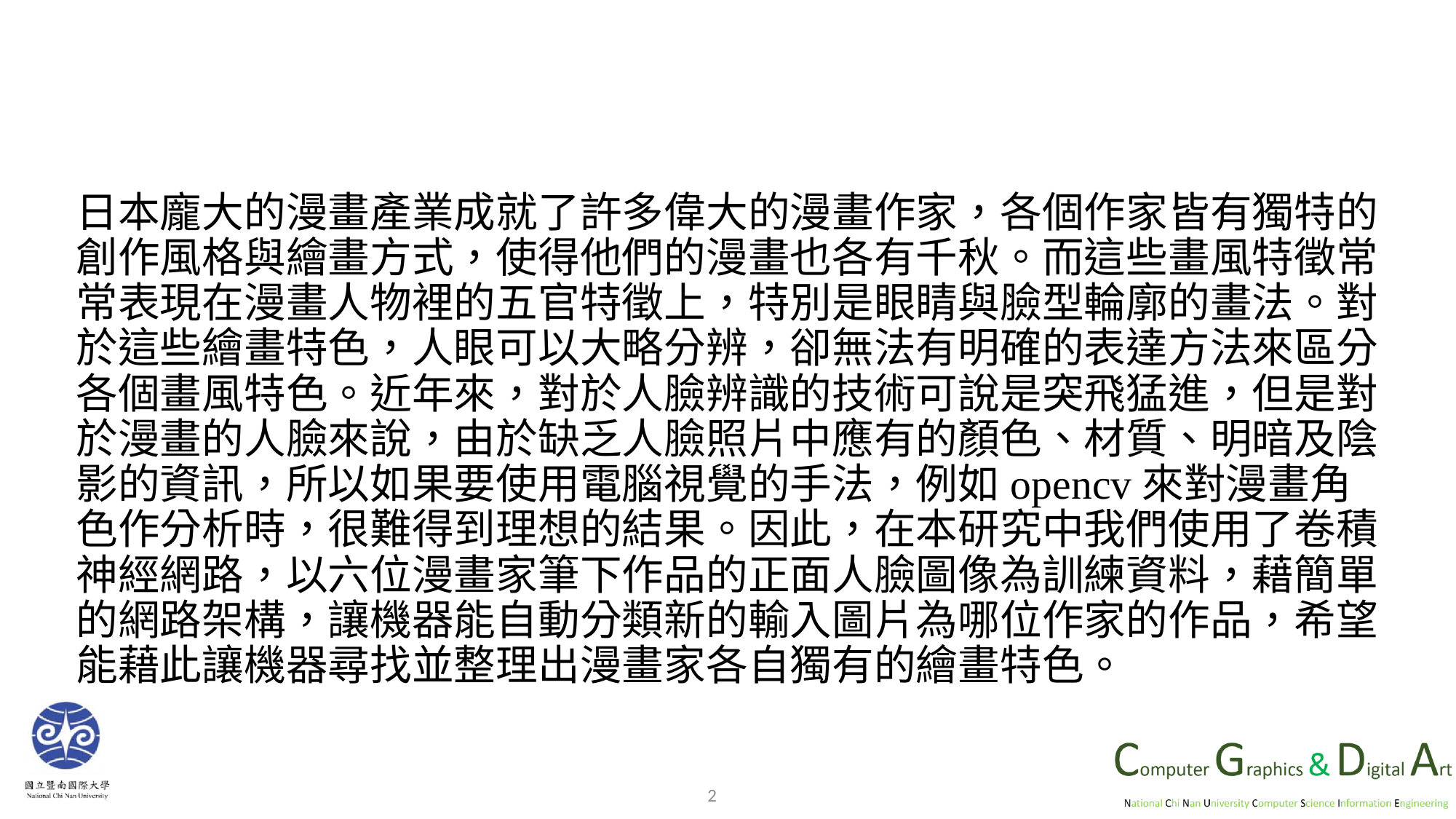

#
日本龐大的漫畫產業成就了許多偉大的漫畫作家，各個作家皆有獨特的創作風格與繪畫方式，使得他們的漫畫也各有千秋。而這些畫風特徵常常表現在漫畫人物裡的五官特徵上，特別是眼睛與臉型輪廓的畫法。對於這些繪畫特色，人眼可以大略分辨，卻無法有明確的表達方法來區分各個畫風特色。近年來，對於人臉辨識的技術可說是突飛猛進，但是對於漫畫的人臉來說，由於缺乏人臉照片中應有的顏色、材質、明暗及陰影的資訊，所以如果要使用電腦視覺的手法，例如opencv來對漫畫角色作分析時，很難得到理想的結果。因此，在本研究中我們使用了卷積神經網路，以六位漫畫家筆下作品的正面人臉圖像為訓練資料，藉簡單的網路架構，讓機器能自動分類新的輸入圖片為哪位作家的作品，希望能藉此讓機器尋找並整理出漫畫家各自獨有的繪畫特色。
2